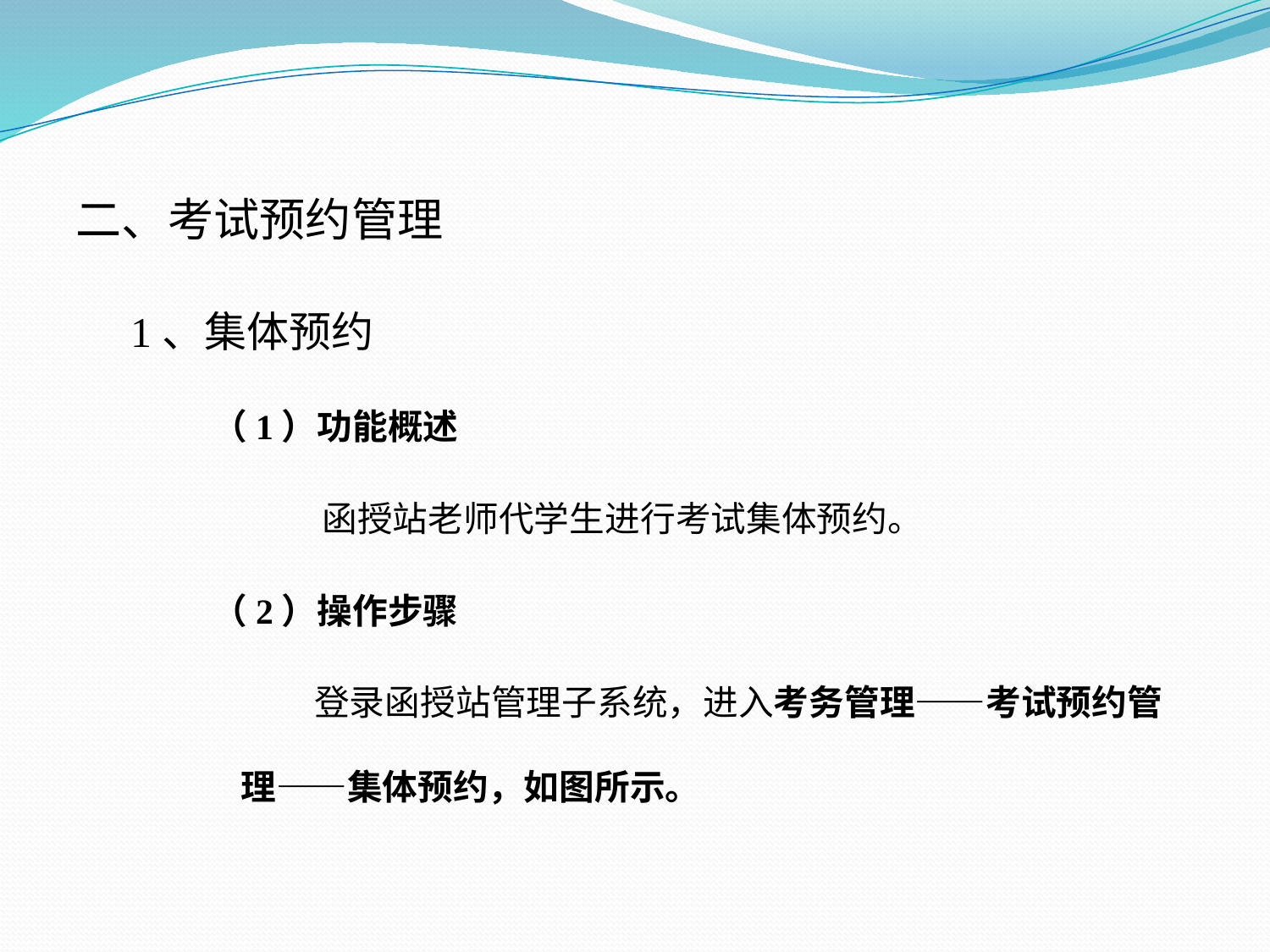

二、考试预约管理
1、集体预约
（1）功能概述
             函授站老师代学生进行考试集体预约。
（2）操作步骤
            登录函授站管理子系统，进入考务管理——考试预约管理——集体预约，如图所示。